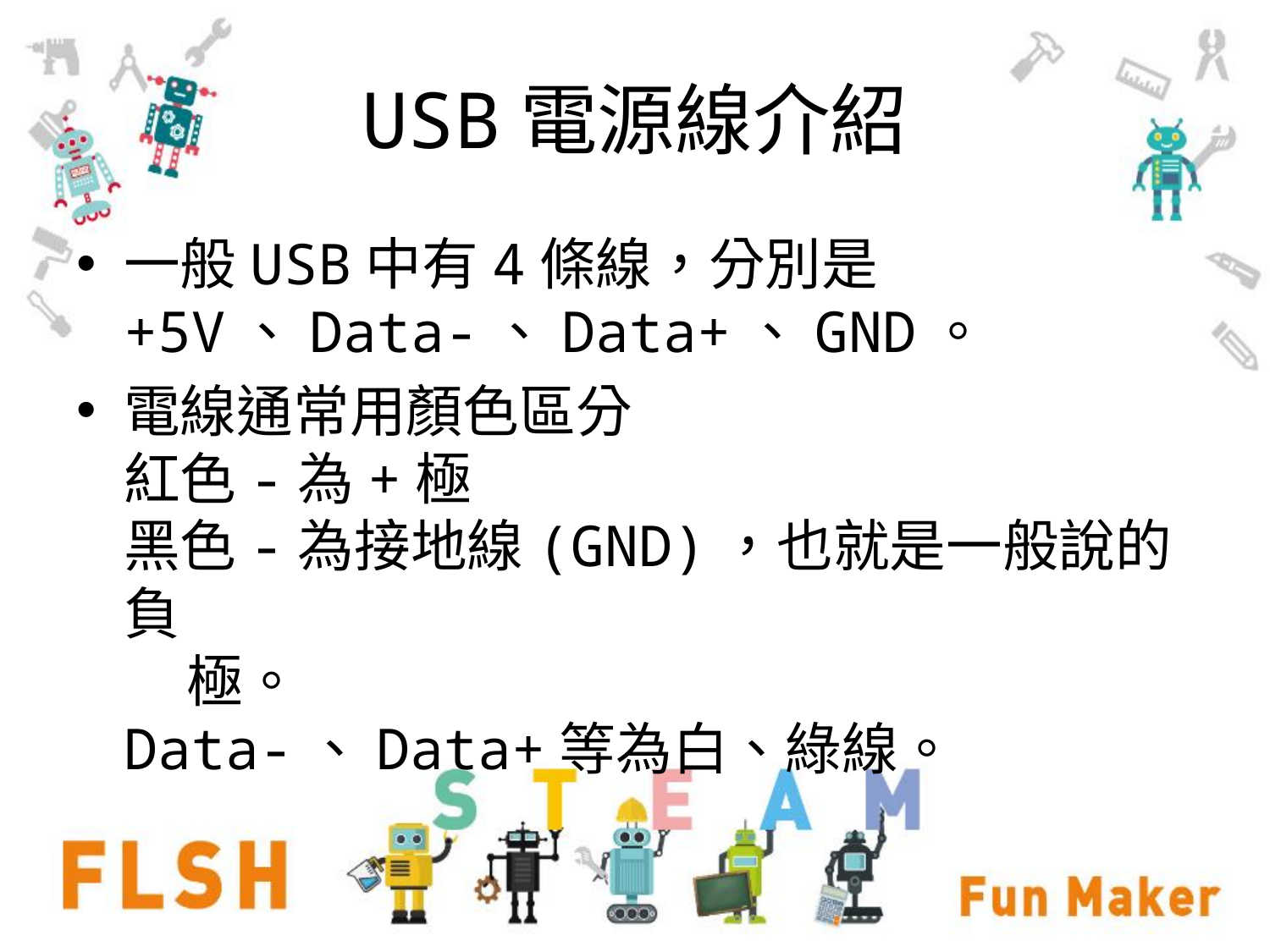

# USB電源線介紹
一般USB中有4條線，分別是+5V、Data-、Data+、GND。
電線通常用顏色區分
紅色-為+極
黑色-為接地線(GND)，也就是一般說的負
     極。
Data-、Data+等為白、綠線。